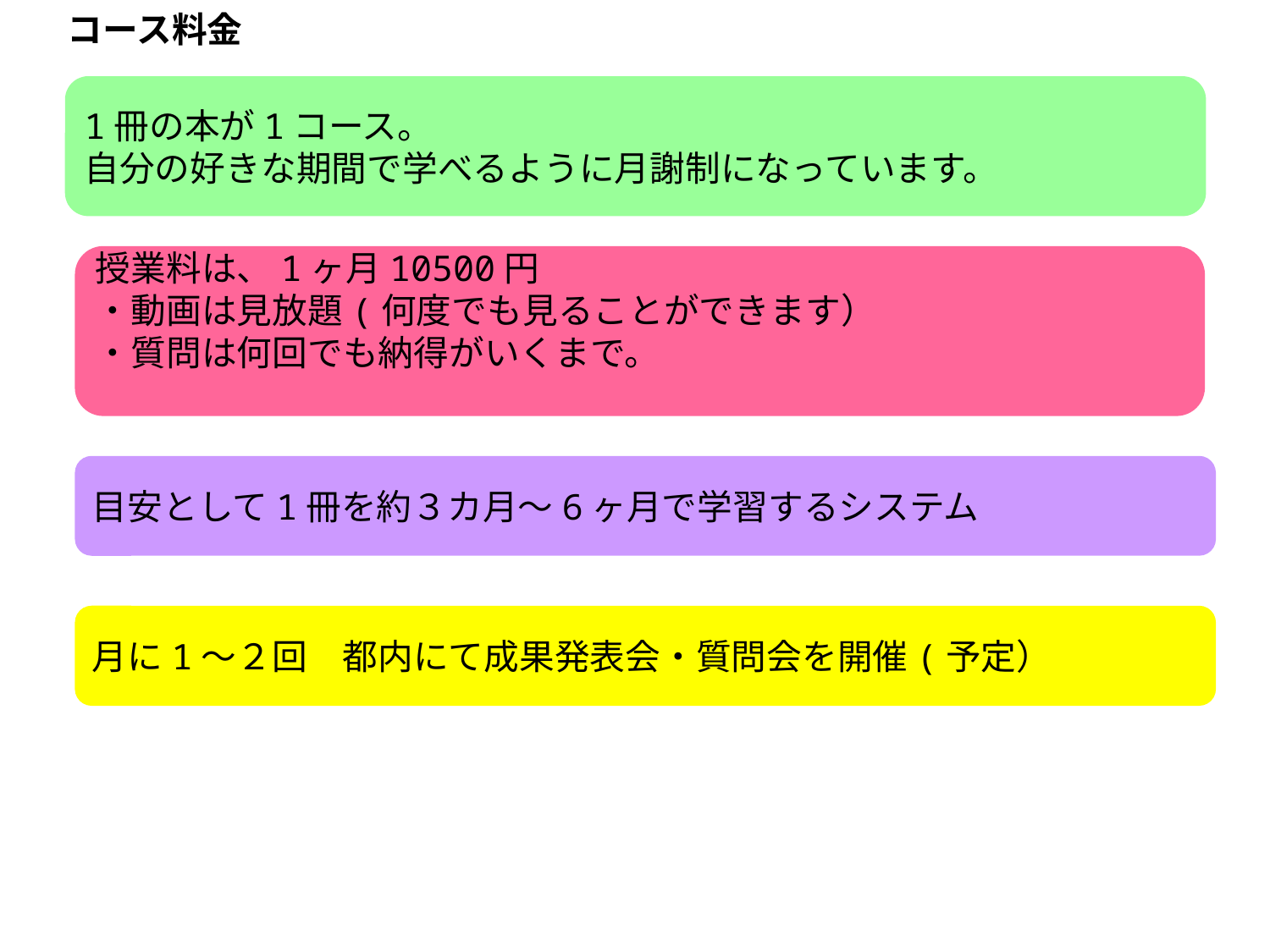

コース料金
1冊の本が1コース。
自分の好きな期間で学べるように月謝制になっています。
授業料は、1ヶ月10500円
・動画は見放題(何度でも見ることができます）
・質問は何回でも納得がいくまで。

目安として1冊を約３カ月～6ヶ月で学習するシステム
月に1～２回　都内にて成果発表会・質問会を開催(予定）